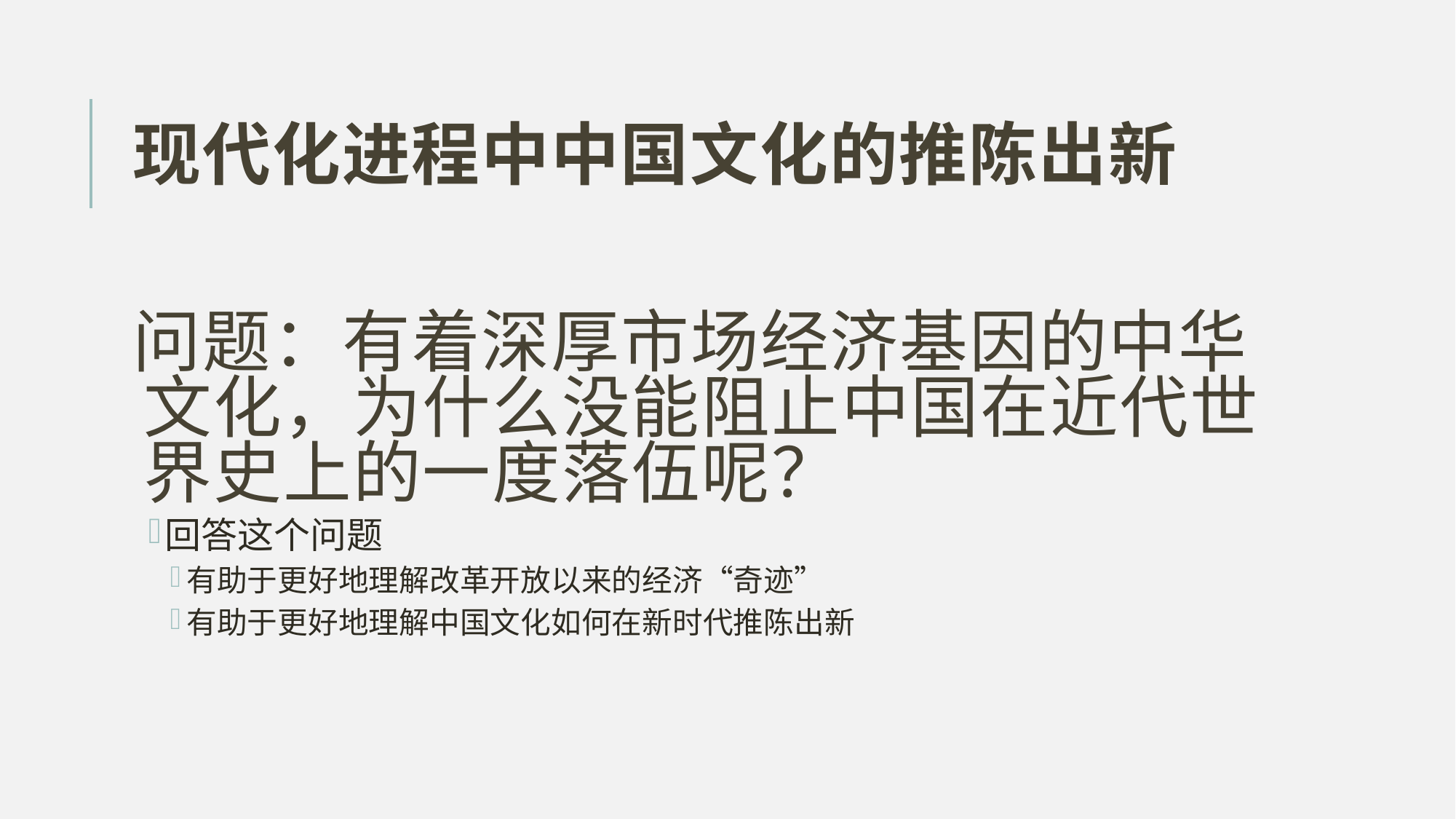

# 现代化进程中中国文化的推陈出新
问题：有着深厚市场经济基因的中华文化，为什么没能阻止中国在近代世界史上的一度落伍呢？
回答这个问题
有助于更好地理解改革开放以来的经济“奇迹”
有助于更好地理解中国文化如何在新时代推陈出新